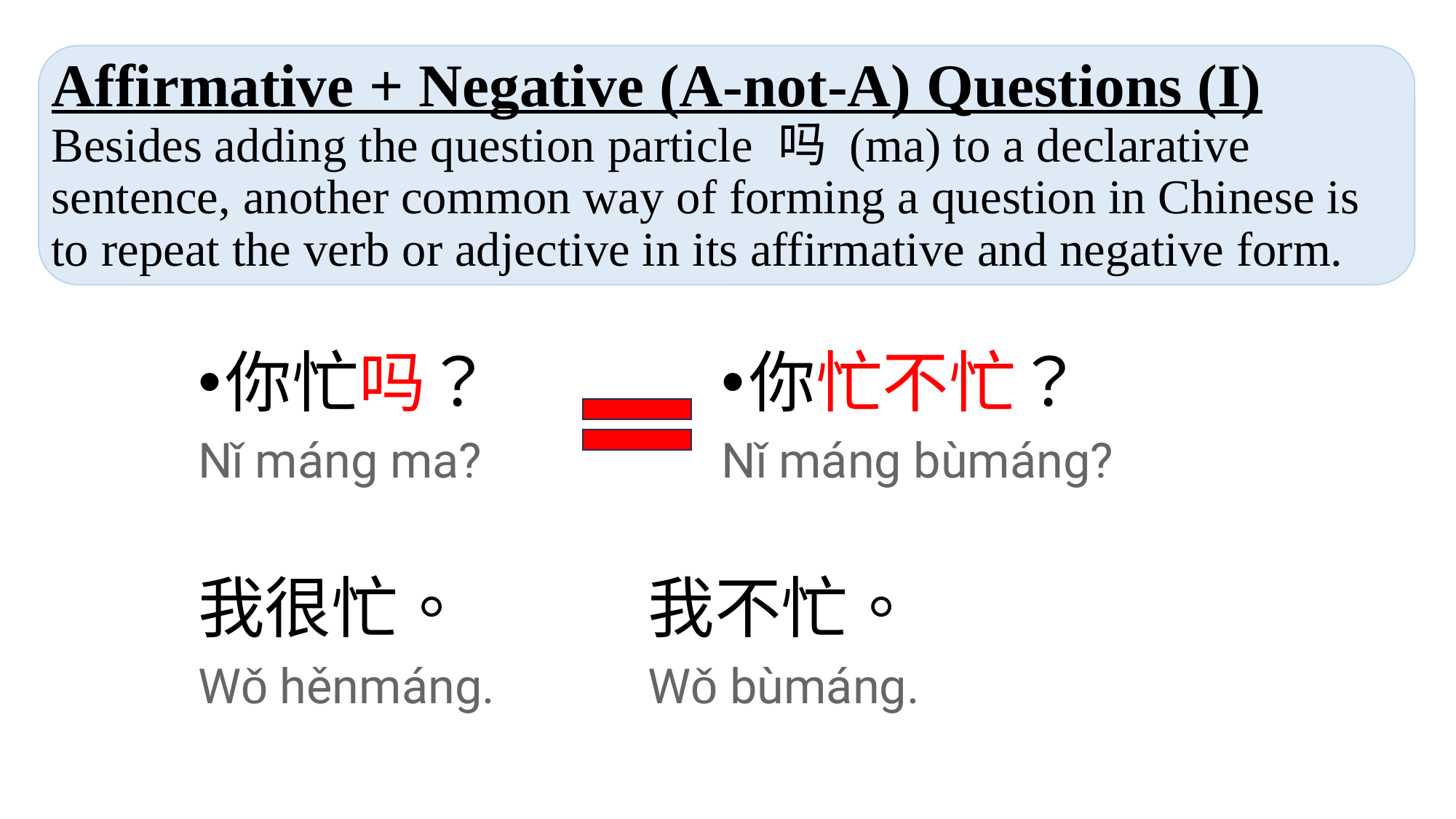

# Affirmative + Negative (A-not-A) Questions (I) Besides adding the question particle 吗 (ma) to a declarative sentence, another common way of forming a question in Chinese is to repeat the verb or adjective in its affirmative and negative form.

你忙吗？
Nǐ máng ma?
你忙不忙？
Nǐ máng bùmáng?

我不忙。
Wǒ bùmáng.
我很忙。
Wǒ hěnmáng.